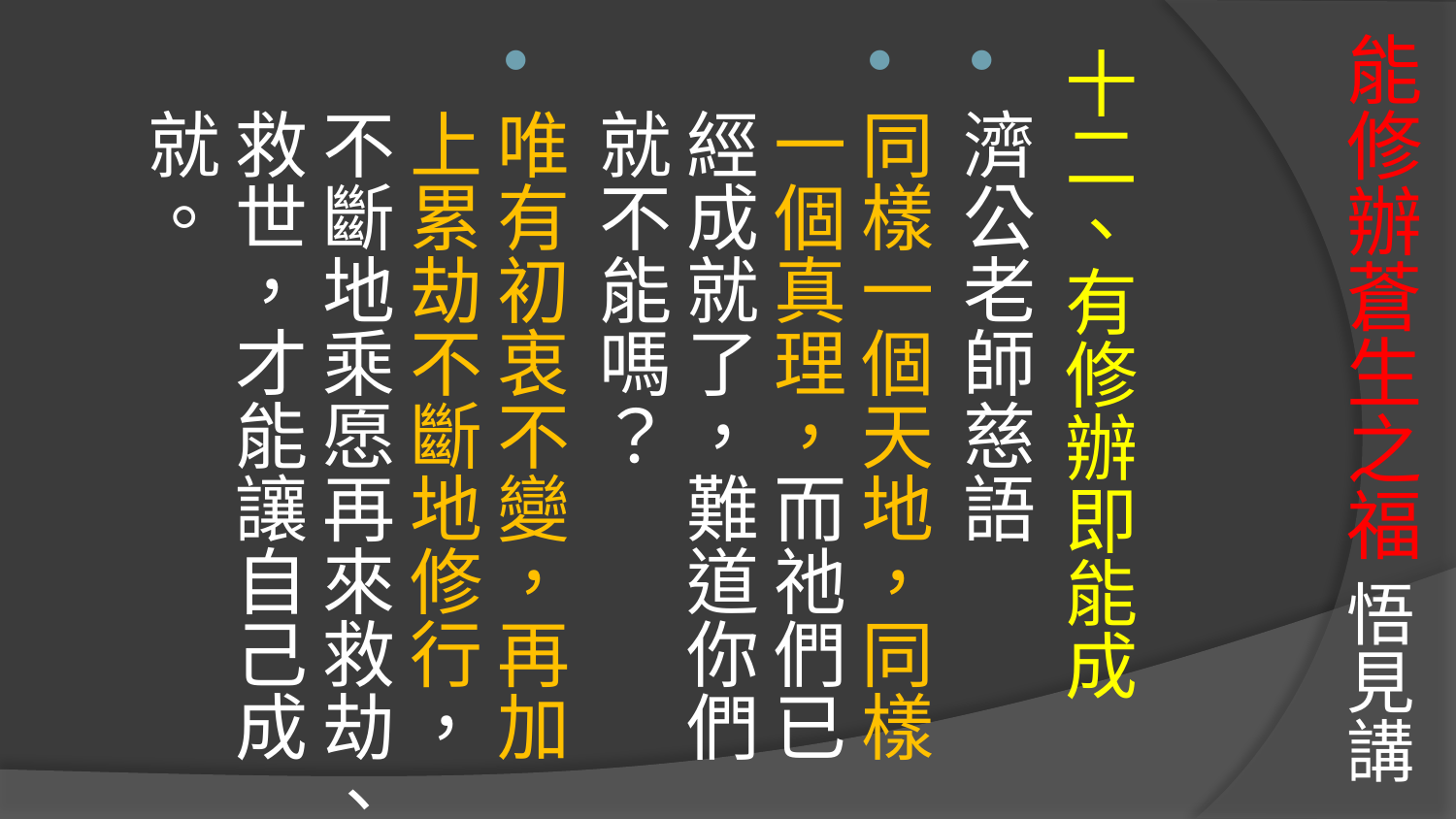

# 能修辦蒼生之福 悟見講
十二、有修辦即能成
濟公老師慈語
同樣一個天地，同樣一個真理，而祂們已經成就了，難道你們就不能嗎？
唯有初衷不變，再加上累劫不斷地修行，不斷地乘愿再來救劫、救世，才能讓自己成就。